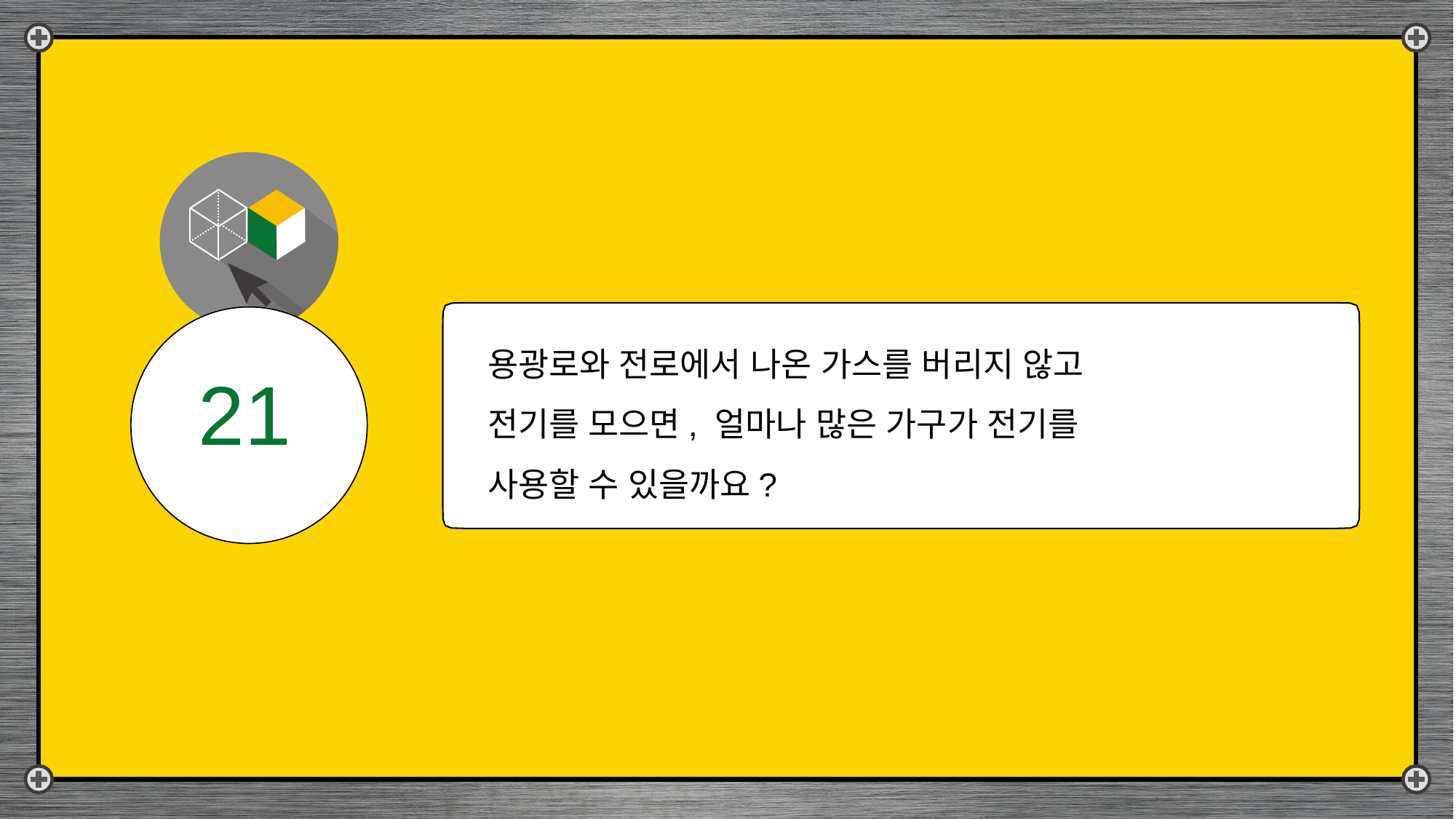

용광로와 전로에서 나온 가스를 버리지 않고
전기를 모으면, 얼마나 많은 가구가 전기를
사용할 수 있을까요?
21